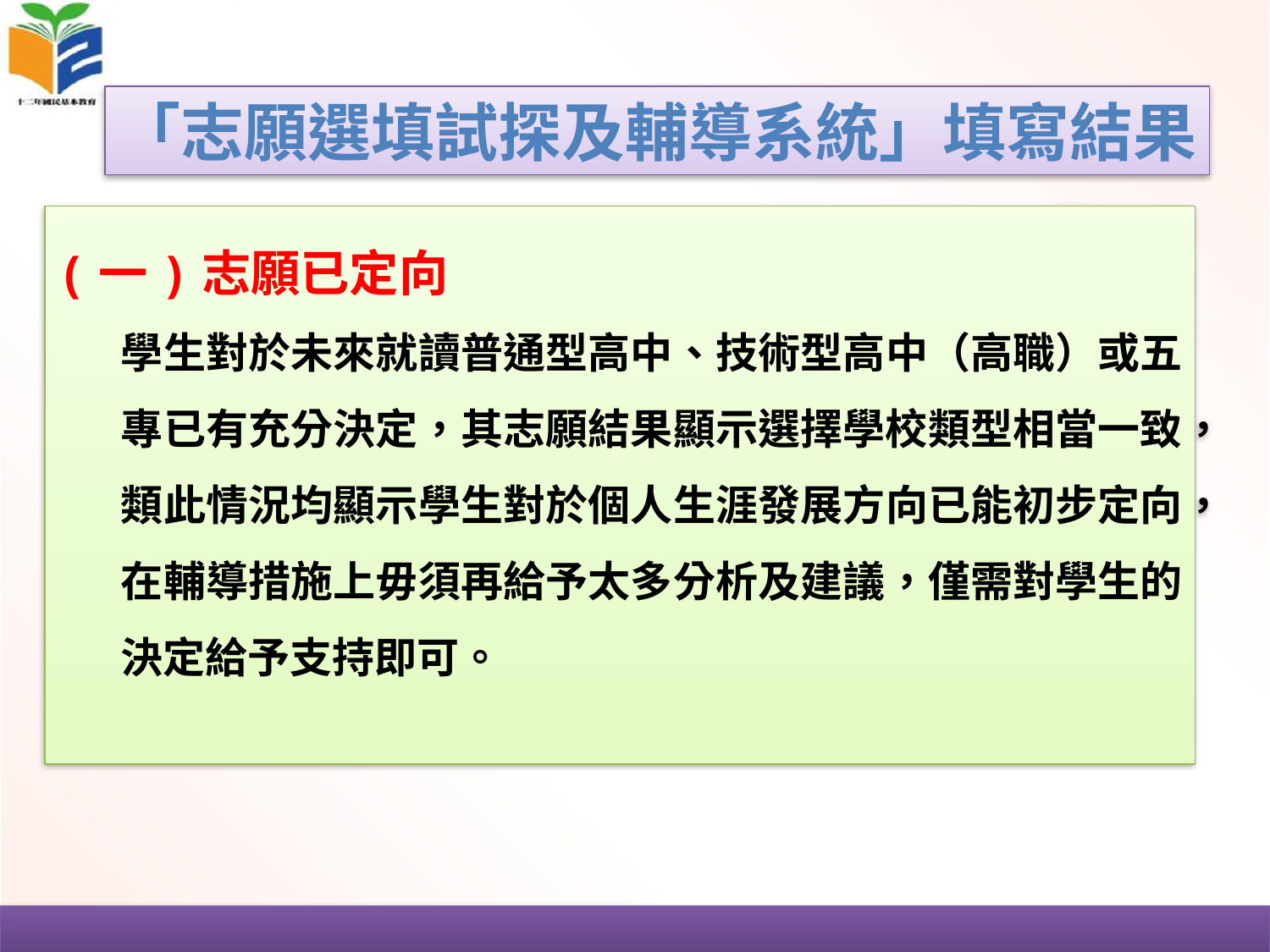

「志願選填試探及輔導系統」填寫結果
(一)志願已定向
學生對於未來就讀普通型高中、技術型高中（高職）或五專已有充分決定，其志願結果顯示選擇學校類型相當一致，類此情況均顯示學生對於個人生涯發展方向已能初步定向，在輔導措施上毋須再給予太多分析及建議，僅需對學生的決定給予支持即可。